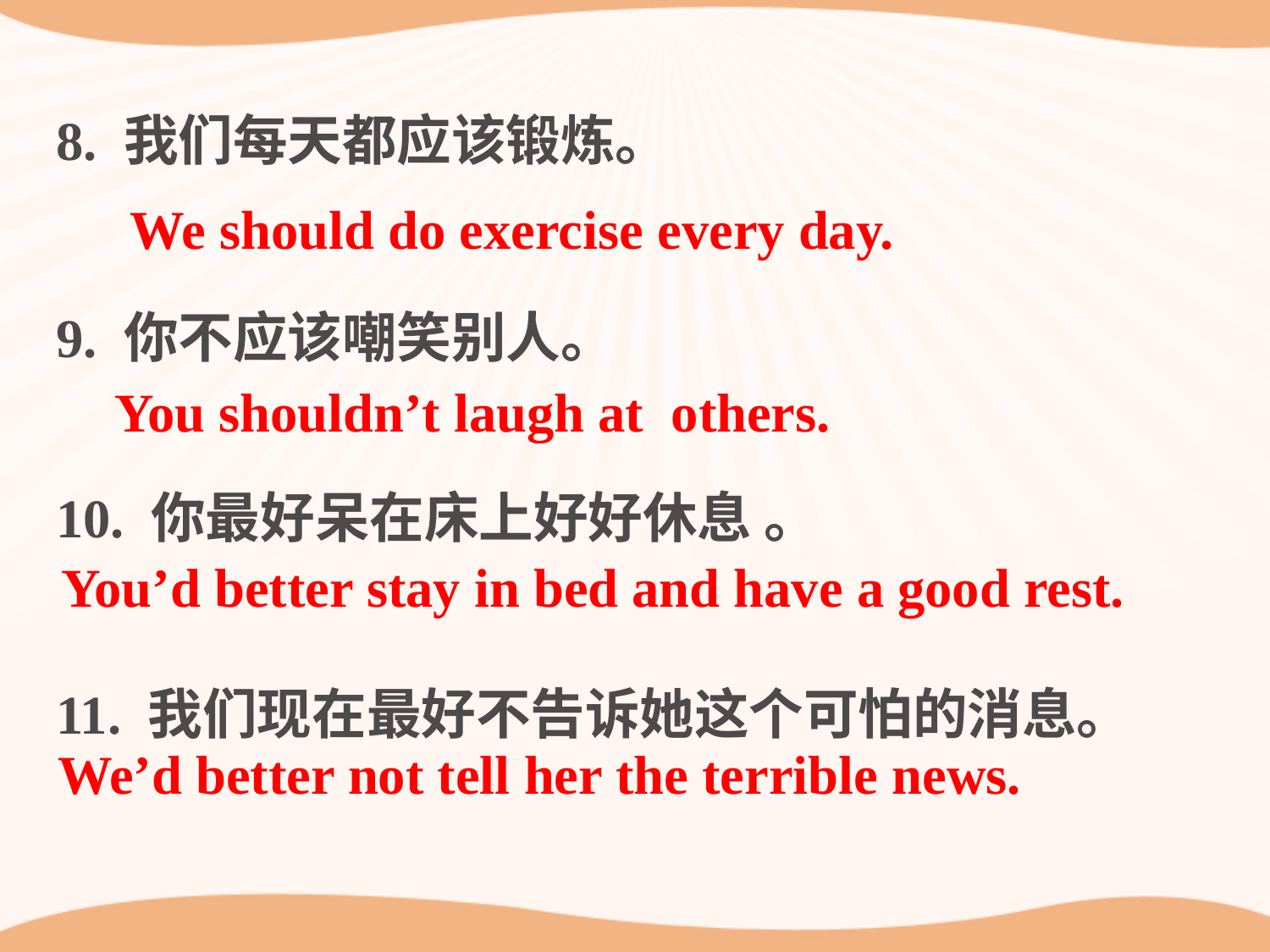

8. 我们每天都应该锻炼。

9. 你不应该嘲笑别人。

10. 你最好呆在床上好好休息 。

11. 我们现在最好不告诉她这个可怕的消息。
We should do exercise every day.
You shouldn’t laugh at  others.
You’d better stay in bed and have a good rest.
We’d better not tell her the terrible news.